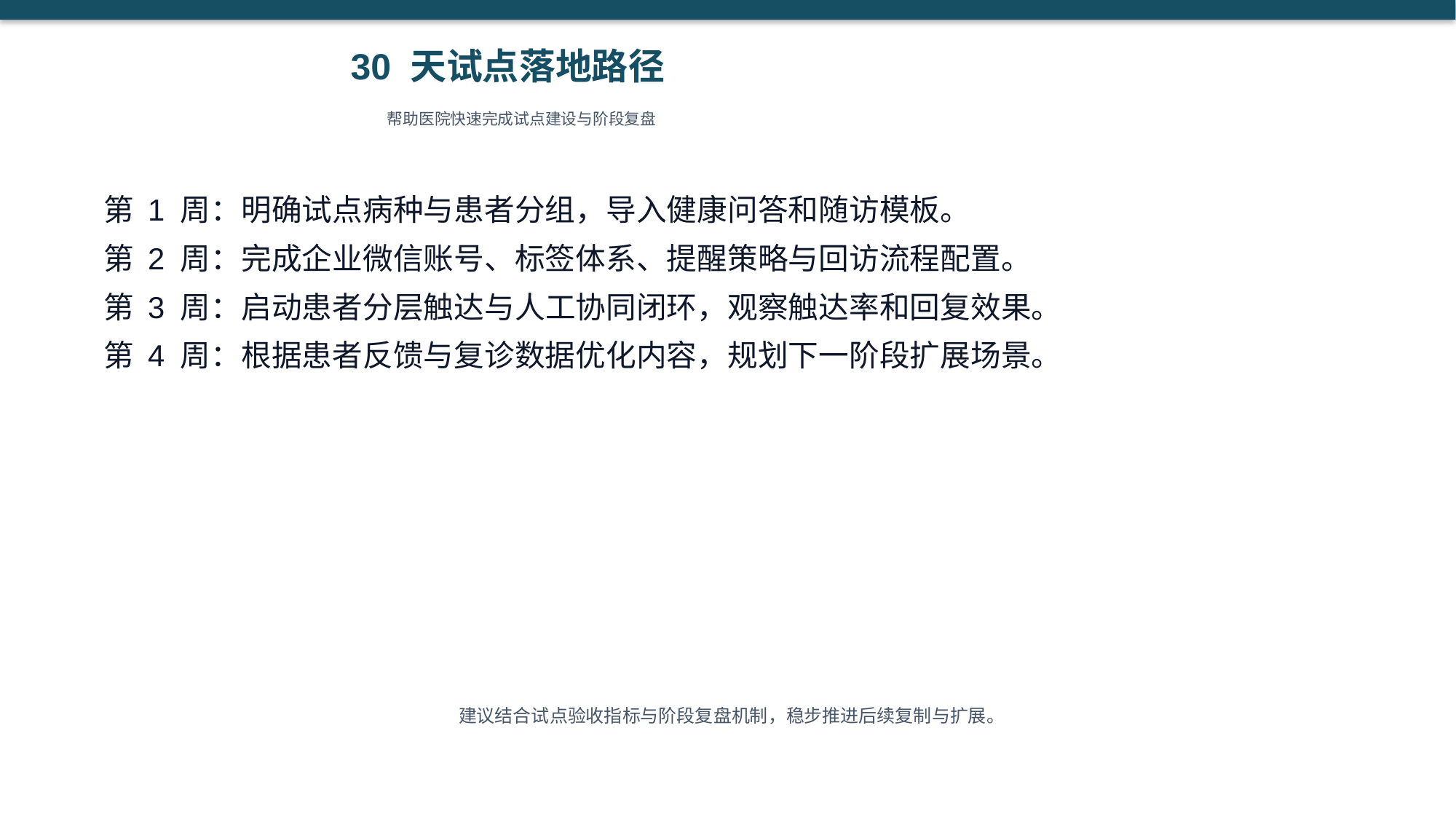

30 天试点落地路径
帮助医院快速完成试点建设与阶段复盘
第 1 周：明确试点病种与患者分组，导入健康问答和随访模板。
第 2 周：完成企业微信账号、标签体系、提醒策略与回访流程配置。
第 3 周：启动患者分层触达与人工协同闭环，观察触达率和回复效果。
第 4 周：根据患者反馈与复诊数据优化内容，规划下一阶段扩展场景。
建议结合试点验收指标与阶段复盘机制，稳步推进后续复制与扩展。